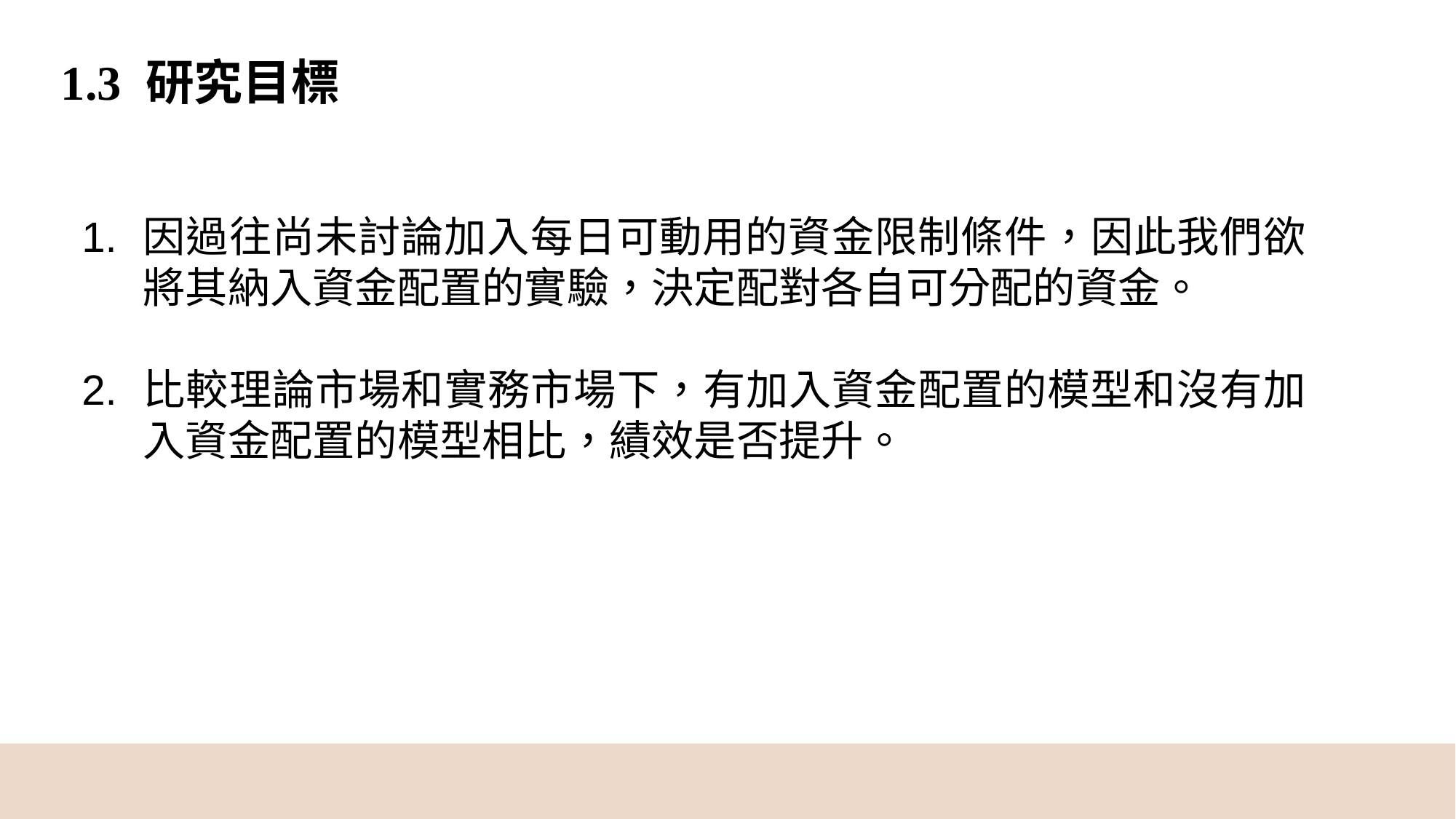

1.3 研究目標
因過往尚未討論加入每日可動用的資金限制條件，因此我們欲將其納入資金配置的實驗，決定配對各自可分配的資金。

比較理論市場和實務市場下，有加入資金配置的模型和沒有加入資金配置的模型相比，績效是否提升。